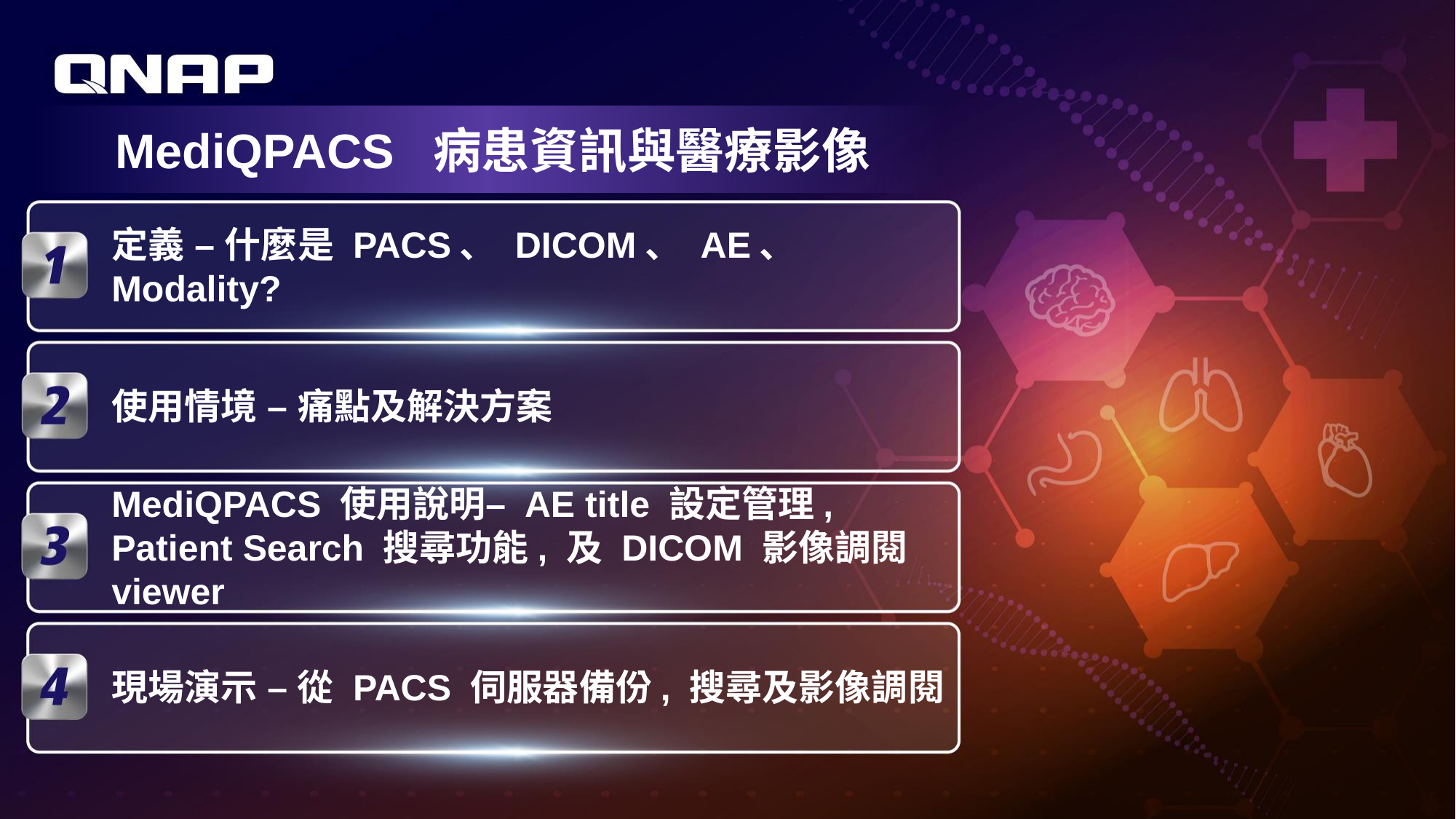

MediQPACS  病患資訊與醫療影像
定義 – 什麼是 PACS、 DICOM、 AE、 Modality?
使用情境 – 痛點及解決方案
MediQPACS 使用說明– AE title 設定管理, Patient Search 搜尋功能, 及 DICOM 影像調閱viewer
現場演示 – 從 PACS 伺服器備份, 搜尋及影像調閱